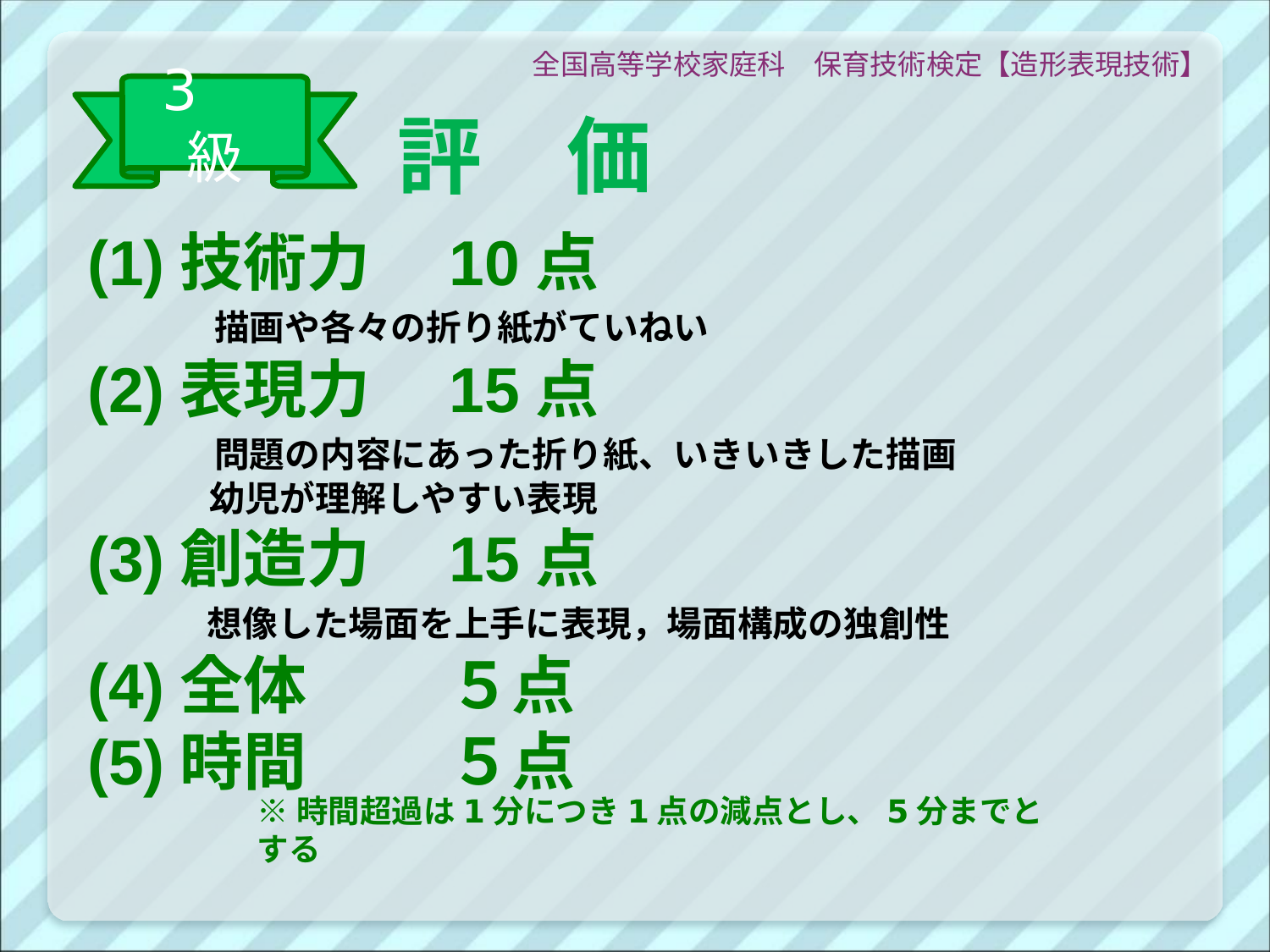

全国高等学校家庭科　保育技術検定【造形表現技術】
3　級
# 評　価
(1)技術力　10点
　　　描画や各々の折り紙がていねい
(2)表現力　15点
　　　問題の内容にあった折り紙、いきいきした描画
　　　  幼児が理解しやすい表現
(3)創造力　15点
　　　想像した場面を上手に表現，場面構成の独創性
(4)全体　　 ５点
(5)時間　　 ５点

※時間超過は1分につき1点の減点とし、5分までとする